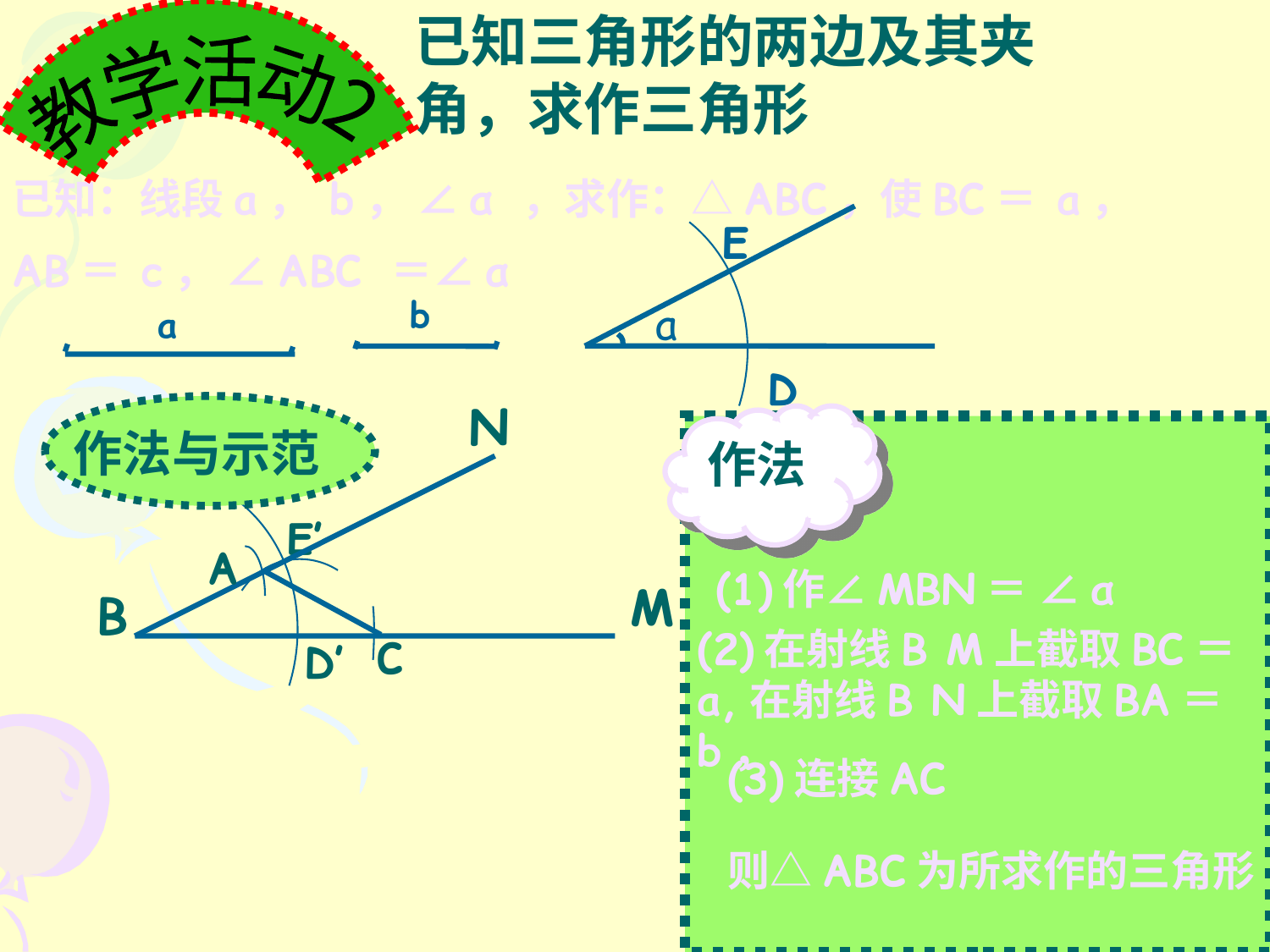

教学活动2
已知三角形的两边及其夹角，求作三角形
已知：线段a， b， ∠α ，求作：△ABC，使BC＝ a，
AB＝ c， ∠ABC ＝∠α

a

E

b

a

D
N

作法与示范
作法

E′

A

 (1)作∠MBN＝ ∠α
M

B

(2)在射线B M上截取BC＝ a,在射线B N上截取BA＝ b，
C
D′

(3)连接AC
则△ABC为所求作的三角形